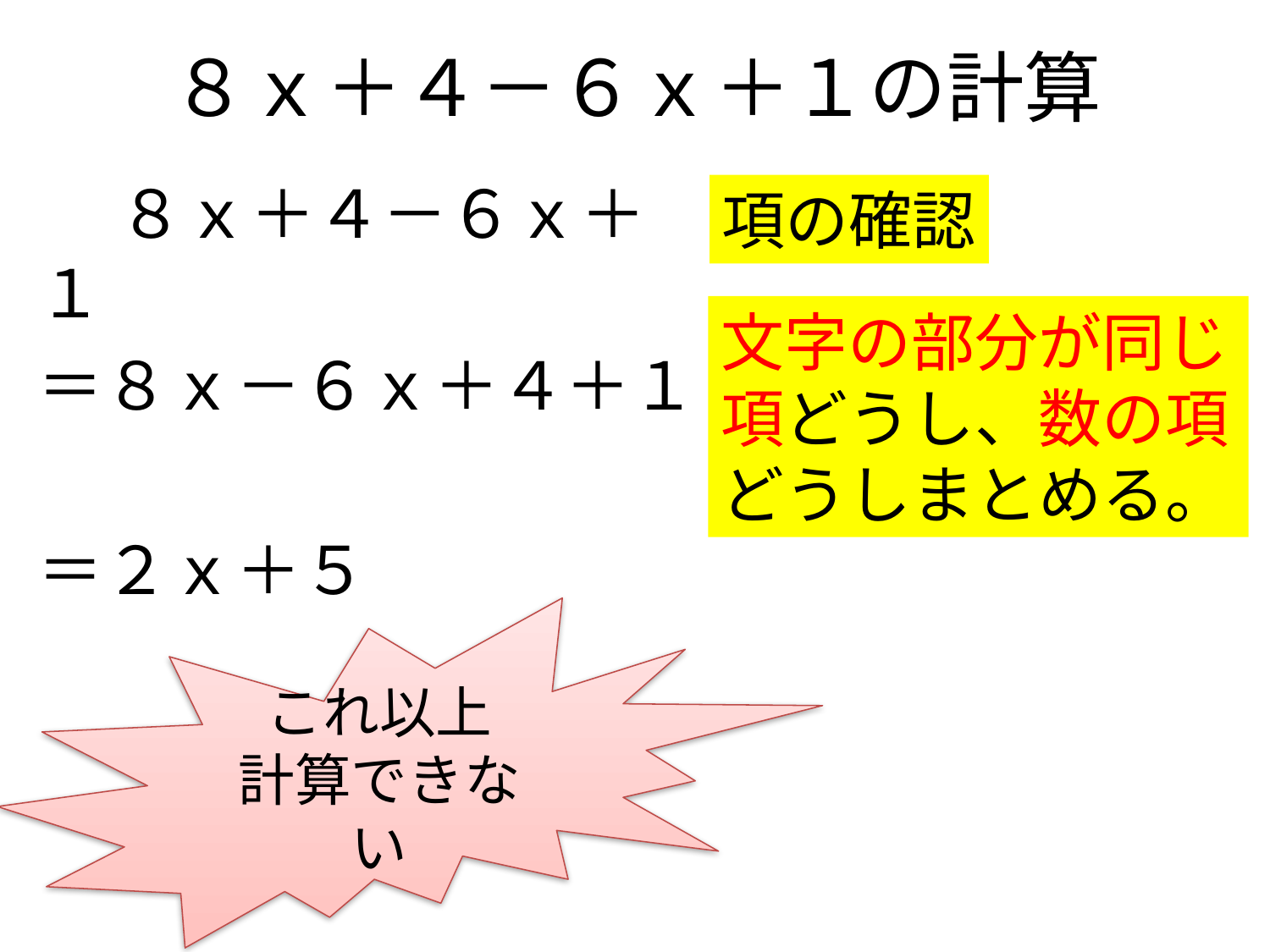

# ８ｘ＋４－６ｘ＋１の計算
　 ８ｘ＋４－６ｘ＋１
＝８ｘ－６ｘ＋４＋１

＝２ｘ＋５
項の確認
文字の部分が同じ項どうし、数の項どうしまとめる。

これ以上
計算できない